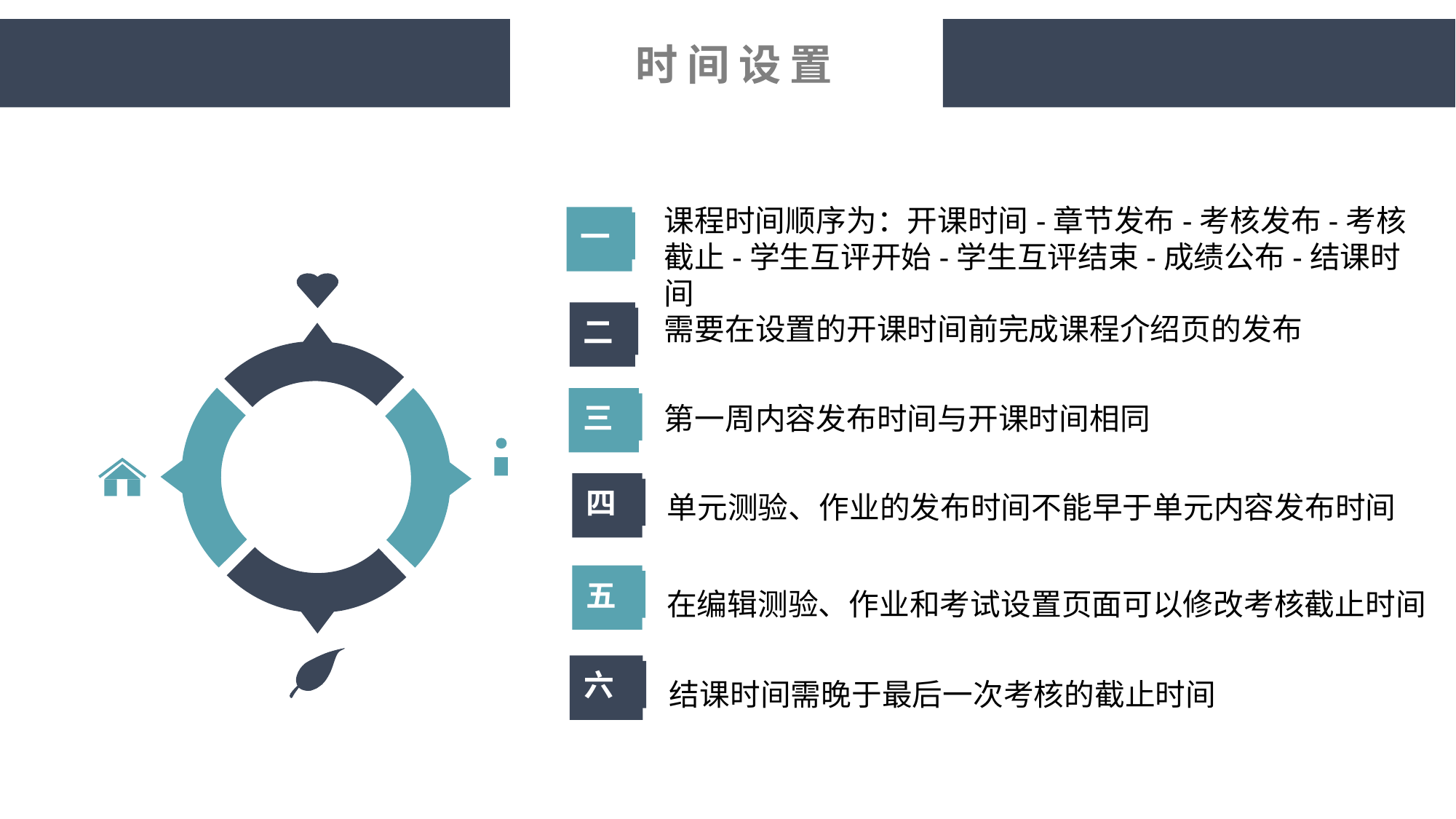

# 时间设置
课程时间顺序为：开课时间-章节发布-考核发布-考核截止-学生互评开始-学生互评结束-成绩公布-结课时间

一

需要在设置的开课时间前完成课程介绍页的发布

二

第一周内容发布时间与开课时间相同

三

四
单元测验、作业的发布时间不能早于单元内容发布时间

五
在编辑测验、作业和考试设置页面可以修改考核截止时间

结课时间需晚于最后一次考核的截止时间

六